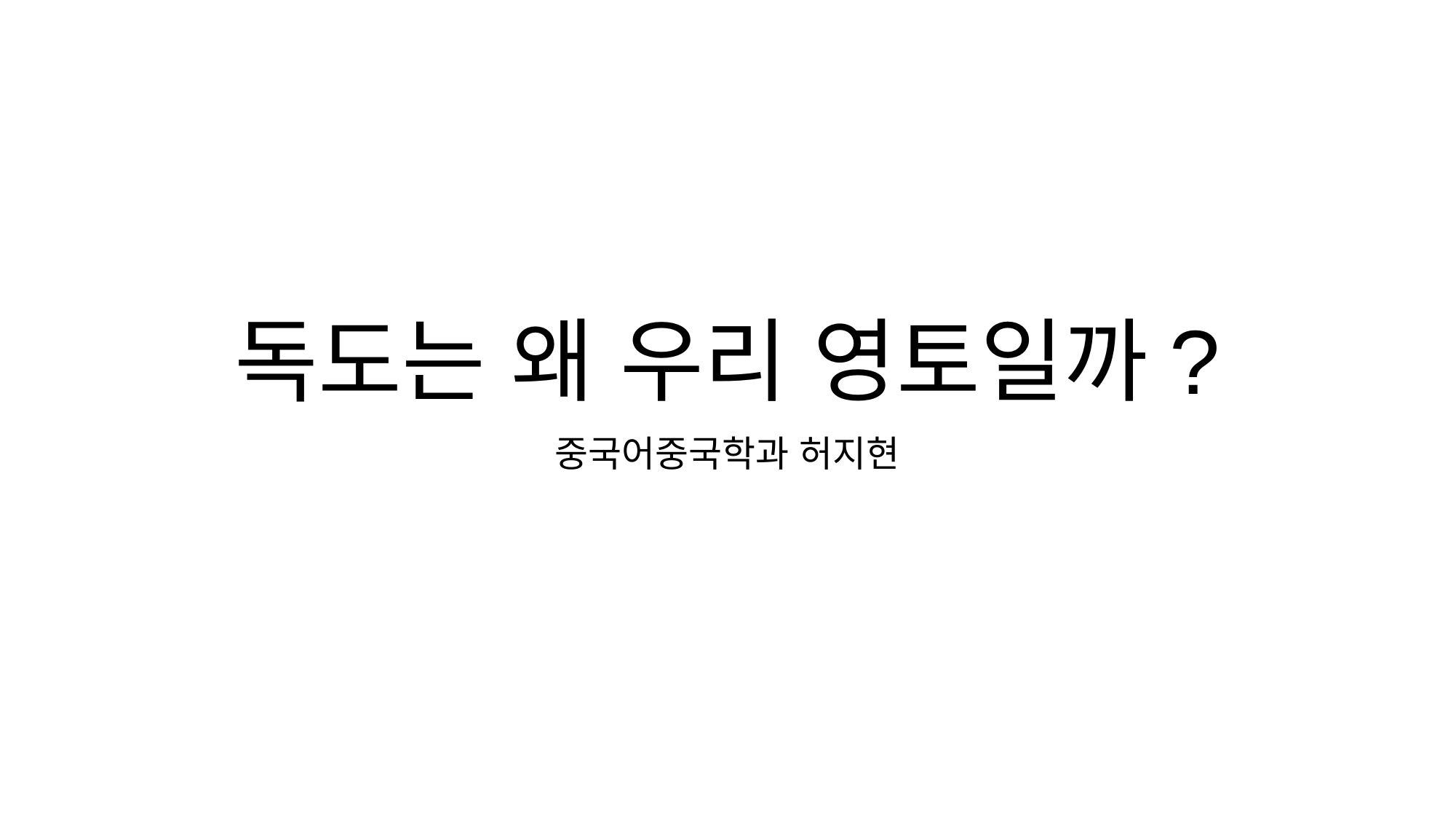

# 독도는 왜 우리 영토일까?
중국어중국학과 허지현